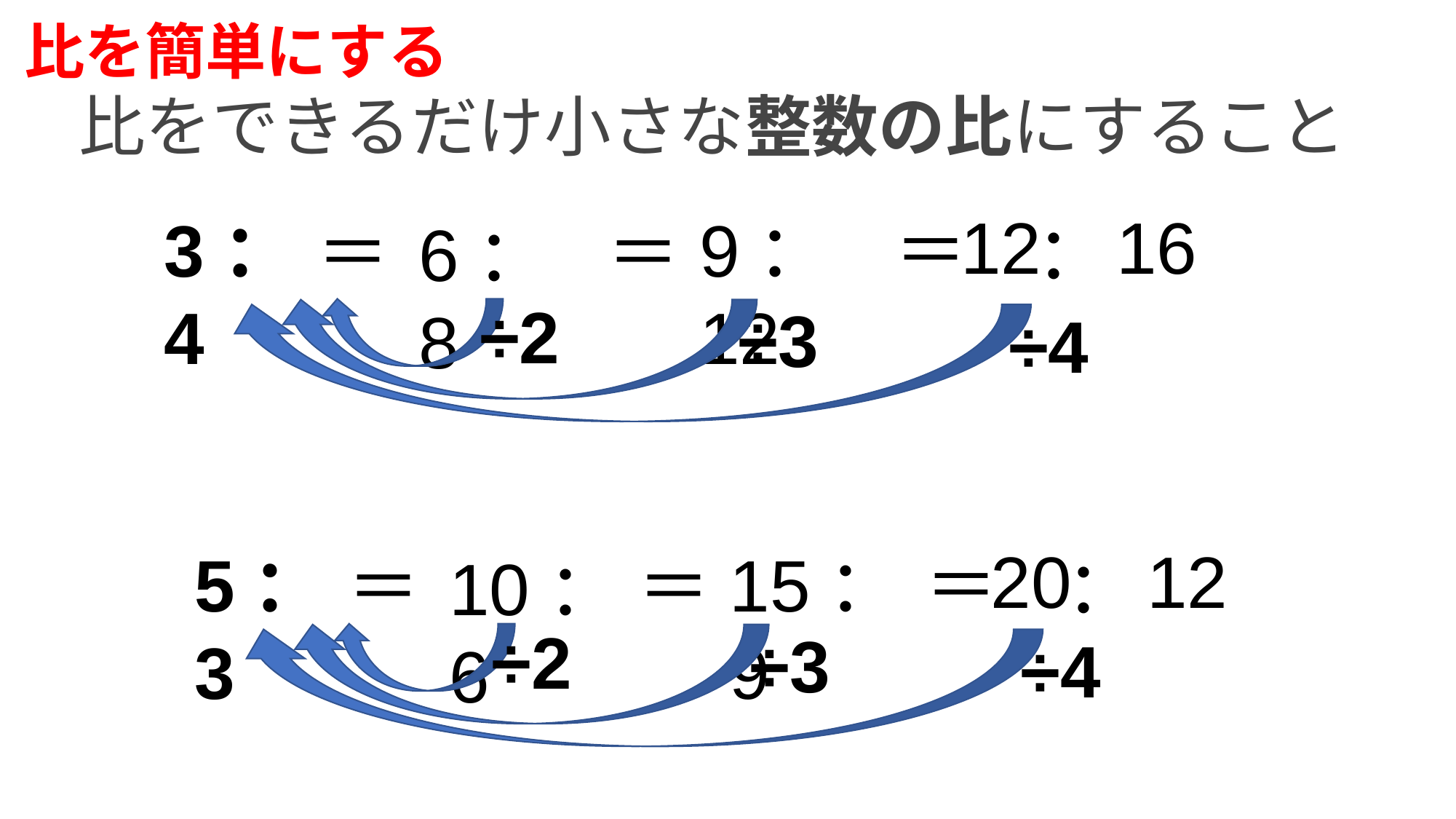

比を簡単にする
比をできるだけ小さな整数の比にすること
12
16
3：4
9：12
＝
＝
＝
：
6：8
÷2
÷3
÷4

20
12
5：3
15：9
＝
＝
＝
：
10：6
÷2
÷3
÷4